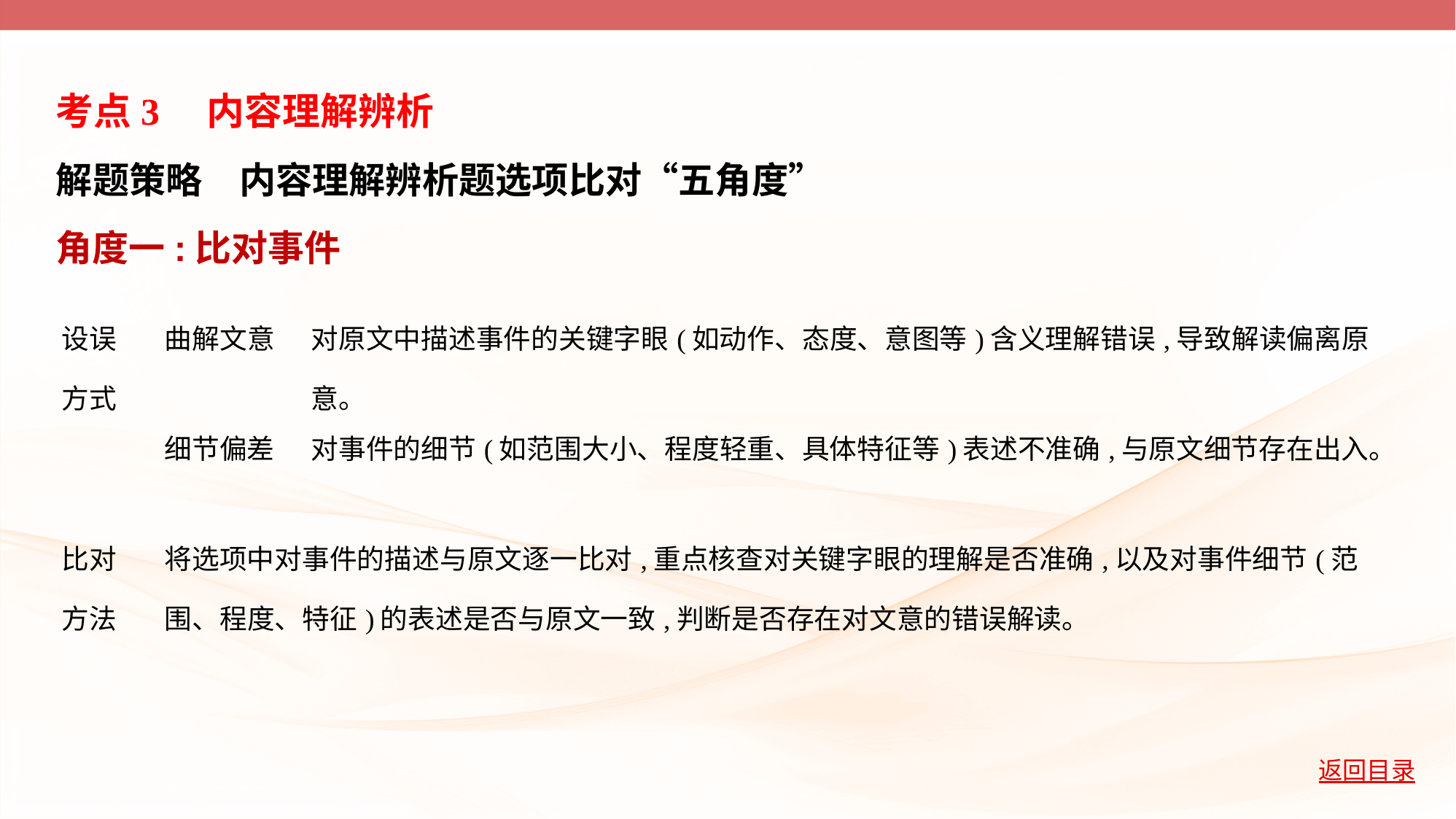

考点3　内容理解辨析
解题策略　内容理解辨析题选项比对“五角度”
角度一:比对事件
| 设误 方式 | 曲解文意 | 对原文中描述事件的关键字眼(如动作、态度、意图等)含义理解错误,导致解读偏离原意。 |
| --- | --- | --- |
|  | 细节偏差 | 对事件的细节(如范围大小、程度轻重、具体特征等)表述不准确,与原文细节存在出入。 |
| 比对 方法 | 将选项中对事件的描述与原文逐一比对,重点核查对关键字眼的理解是否准确,以及对事件细节(范围、程度、特征)的表述是否与原文一致,判断是否存在对文意的错误解读。 |  |